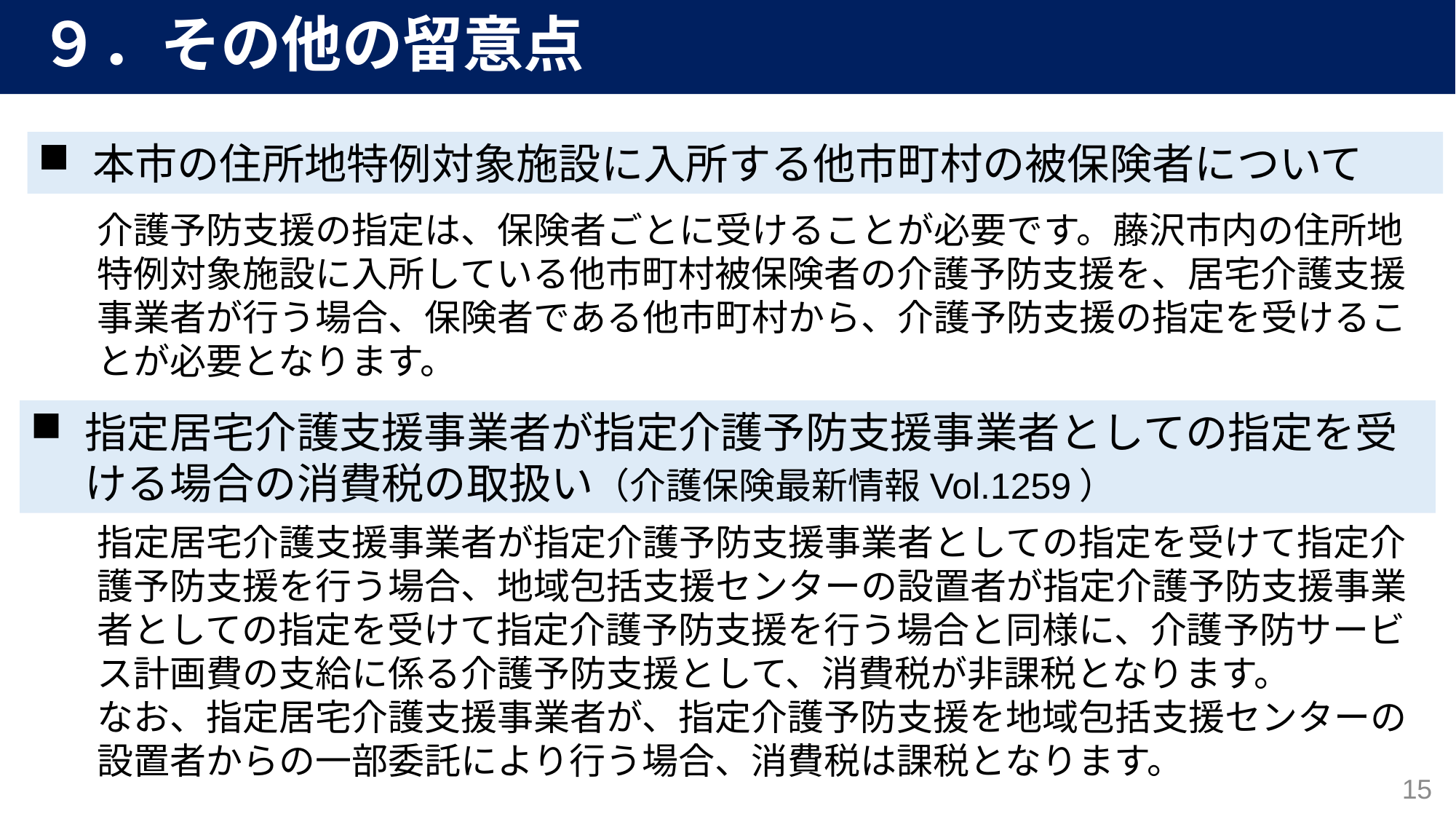

９．その他の留意点
本市の住所地特例対象施設に入所する他市町村の被保険者について
介護予防支援の指定は、保険者ごとに受けることが必要です。藤沢市内の住所地特例対象施設に入所している他市町村被保険者の介護予防支援を、居宅介護支援事業者が行う場合、保険者である他市町村から、介護予防支援の指定を受けることが必要となります。
指定居宅介護支援事業者が指定介護予防支援事業者としての指定を受ける場合の消費税の取扱い（介護保険最新情報Vol.1259）
指定居宅介護支援事業者が指定介護予防支援事業者としての指定を受けて指定介護予防支援を行う場合、地域包括支援センターの設置者が指定介護予防支援事業者としての指定を受けて指定介護予防支援を行う場合と同様に、介護予防サービス計画費の支給に係る介護予防支援として、消費税が非課税となります。
なお、指定居宅介護支援事業者が、指定介護予防支援を地域包括支援センターの設置者からの一部委託により行う場合、消費税は課税となります。
15